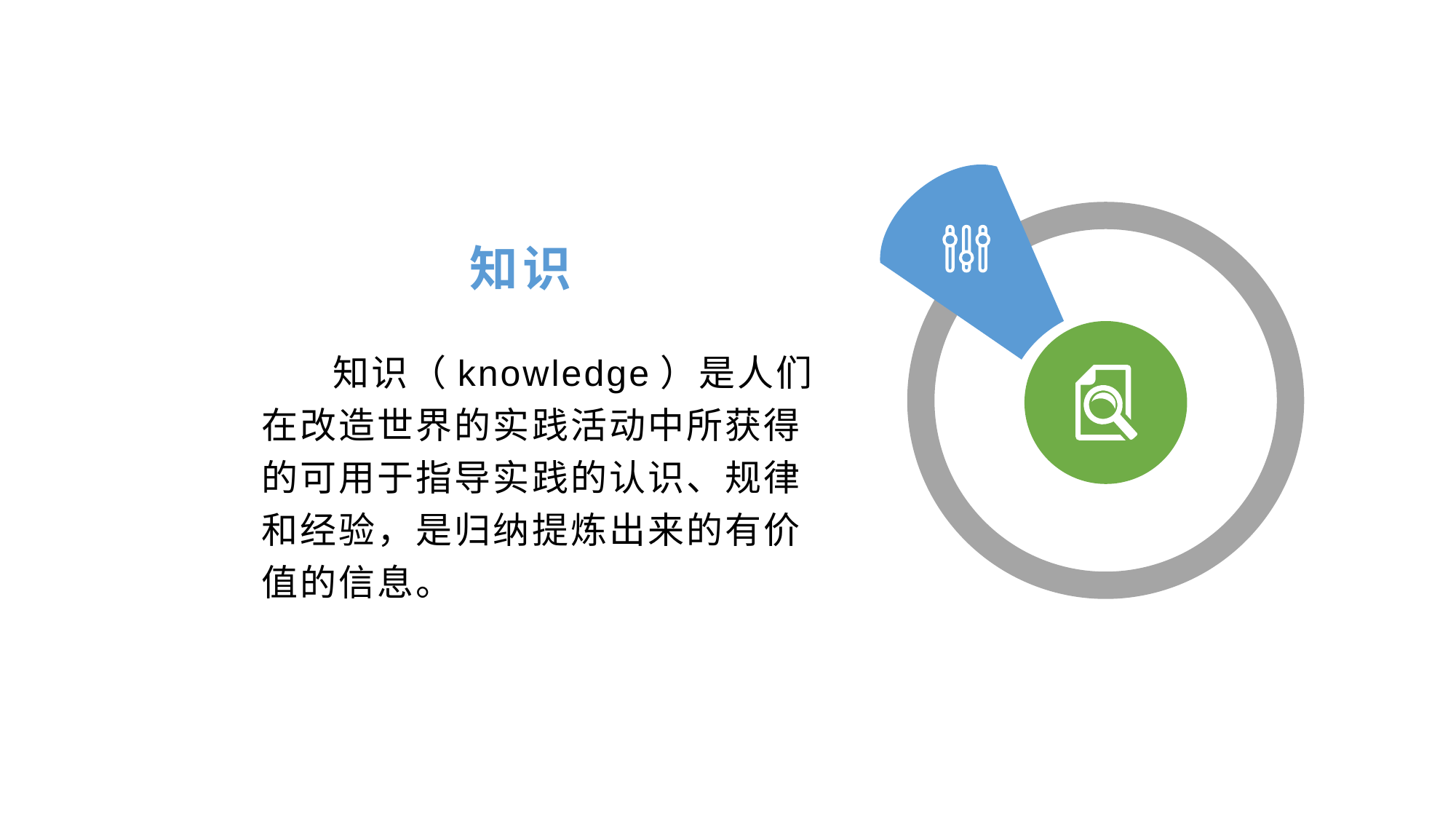

知识

      知识（knowledge）是人们在改造世界的实践活动中所获得的可用于指导实践的认识、规律和经验，是归纳提炼出来的有价值的信息。